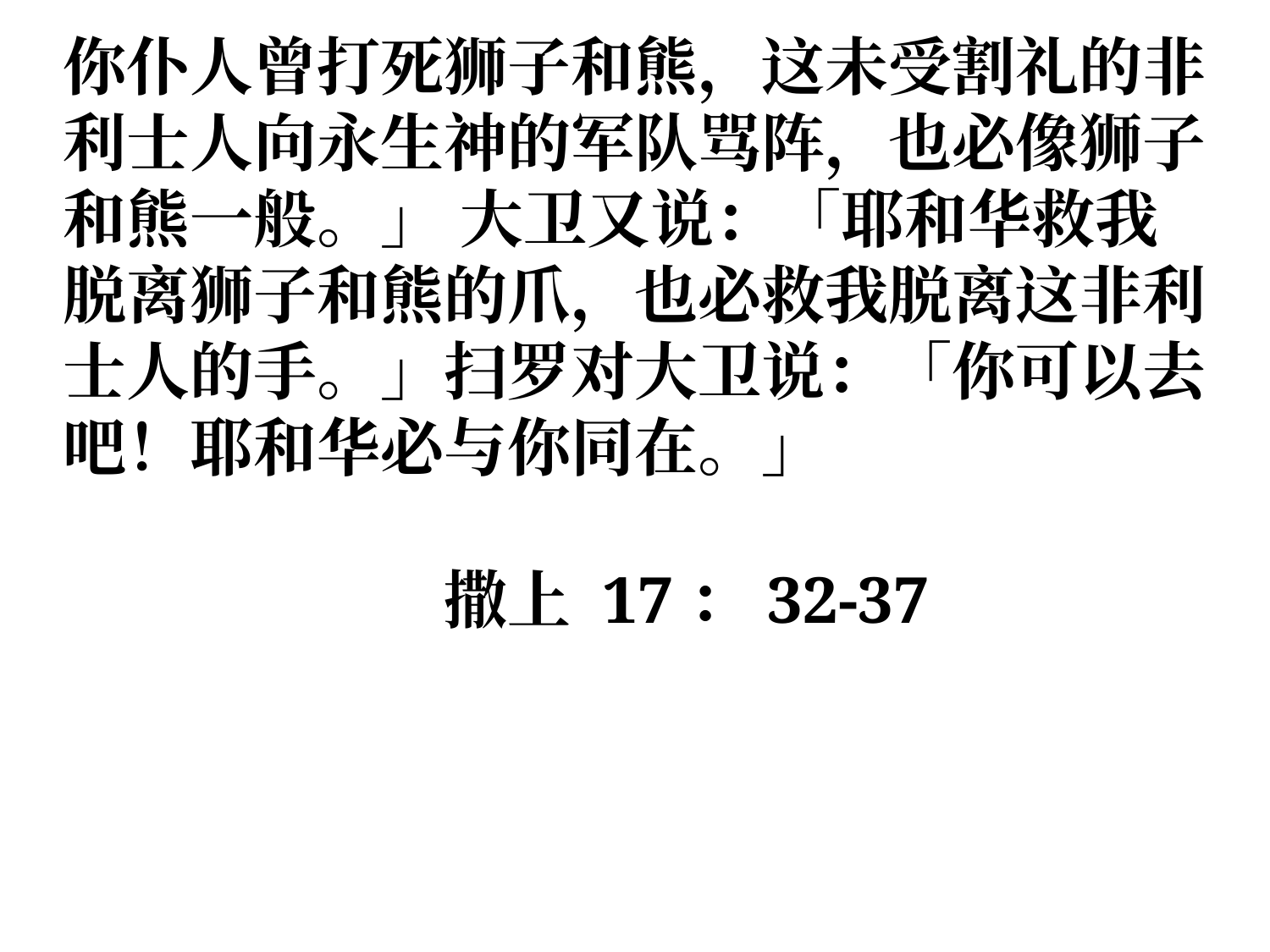

你仆人曾打死狮子和熊，这未受割礼的非利士人向永生神的军队骂阵，也必像狮子和熊一般。」 大卫又说：「耶和华救我脱离狮子和熊的爪，也必救我脱离这非利士人的手。」扫罗对大卫说：「你可以去吧！耶和华必与你同在。」 															撒上 17：32-37